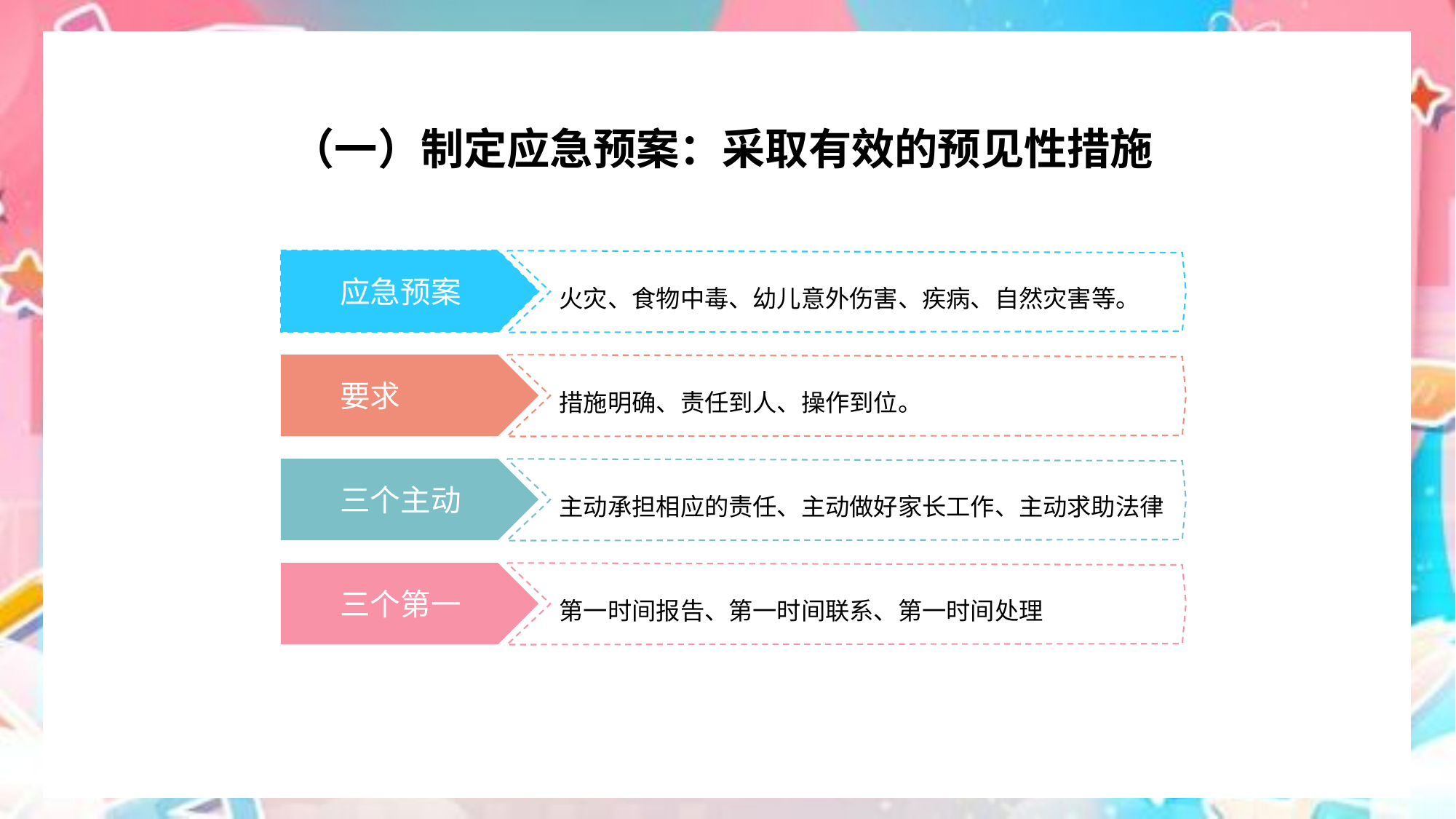

（一）制定应急预案：采取有效的预见性措施

应急预案
火灾、食物中毒、幼儿意外伤害、疾病、自然灾害等。

要求
措施明确、责任到人、操作到位。

三个主动
主动承担相应的责任、主动做好家长工作、主动求助法律

三个第一
第一时间报告、第一时间联系、第一时间处理